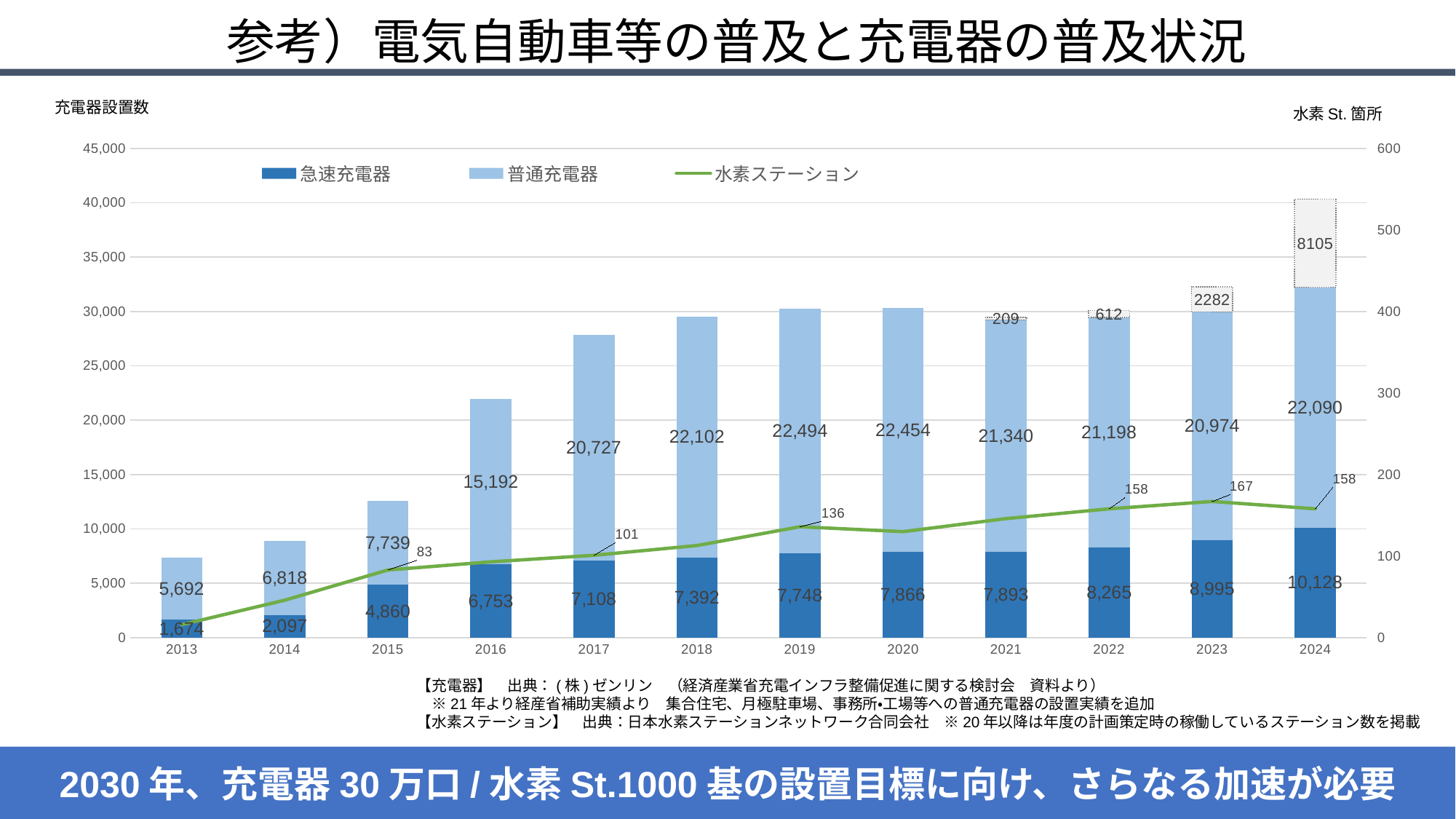

参考）電気自動車等の普及と充電器の普及状況

### Chart

| Category | 急速充電器 | 普通充電器 |  | 水素ステーション |
|---|---|---|---|---|
| 2013 | 1674.0 | 5692.0 | None | 16.0 |
| 2014 | 2097.0 | 6818.0 | None | 46.0 |
| 2015 | 4860.0 | 7739.0 | None | 83.0 |
| 2016 | 6753.0 | 15192.0 | None | 93.0 |
| 2017 | 7108.0 | 20727.0 | None | 101.0 |
| 2018 | 7392.0 | 22102.0 | None | 113.0 |
| 2019 | 7748.0 | 22494.0 | None | 136.0 |
| 2020 | 7866.0 | 22454.0 | None | 130.0 |
| 2021 | 7893.0 | 21340.0 | 209.0 | 146.0 |
| 2022 | 8265.0 | 21198.0 | 612.0 | 158.0 |
| 2023 | 8995.0 | 20974.0 | 2282.0 | 167.0 |
| 2024 | 10128.0 | 22090.0 | 8105.0 | 158.0 |
【充電器】　出典：(株)ゼンリン　（経済産業省充電インフラ整備促進に関する検討会　資料より）
　※21年より経産省補助実績より　集合住宅、月極駐車場、事務所・工場等への普通充電器の設置実績を追加
【水素ステーション】　出典：日本水素ステーションネットワーク合同会社　※20年以降は年度の計画策定時の稼働しているステーション数を掲載
2030年、充電器30万口/水素St.1000基の設置目標に向け、さらなる加速が必要